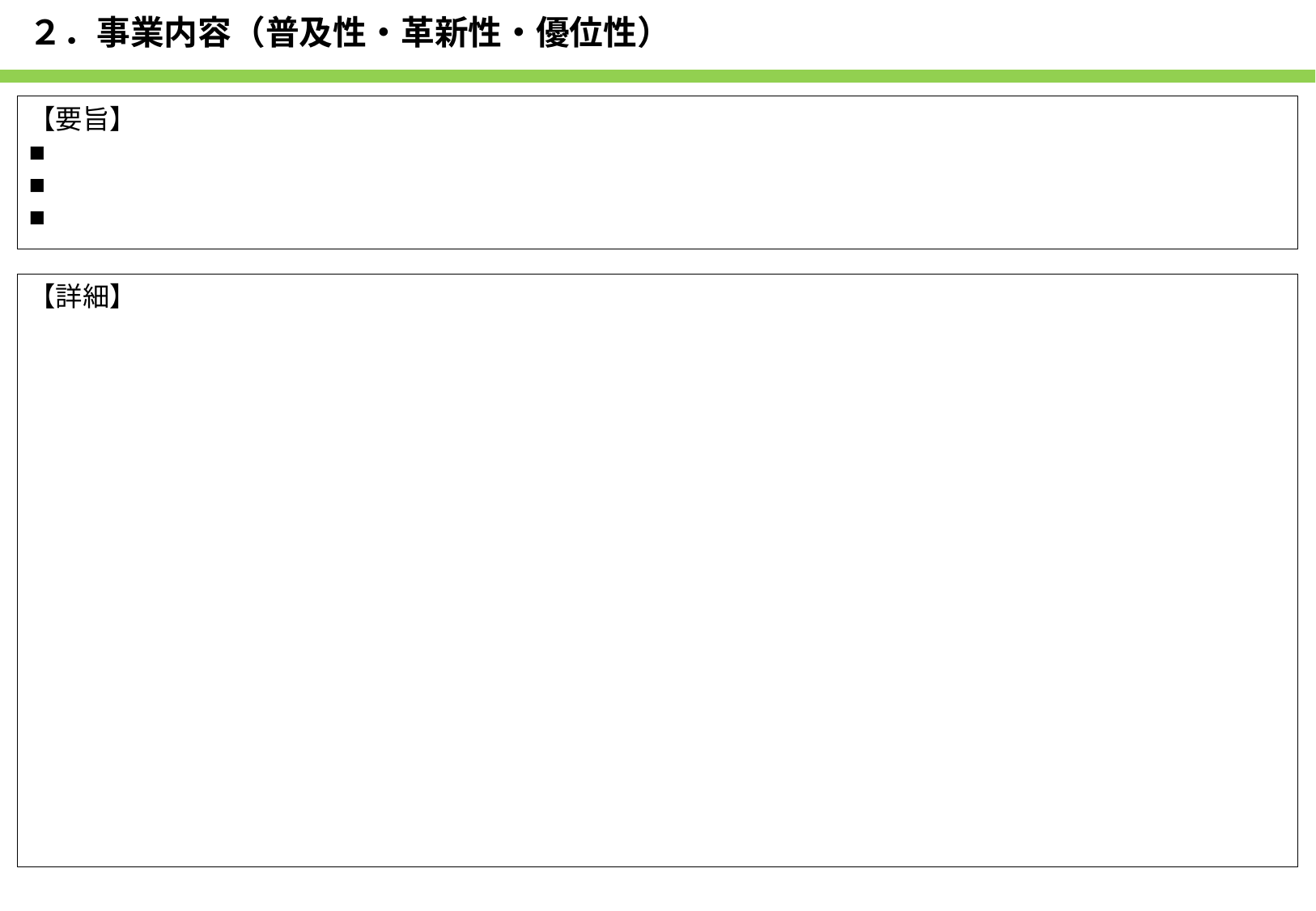

# ２．事業内容（普及性・革新性・優位性）
【要旨】
■
■
■

【詳細】